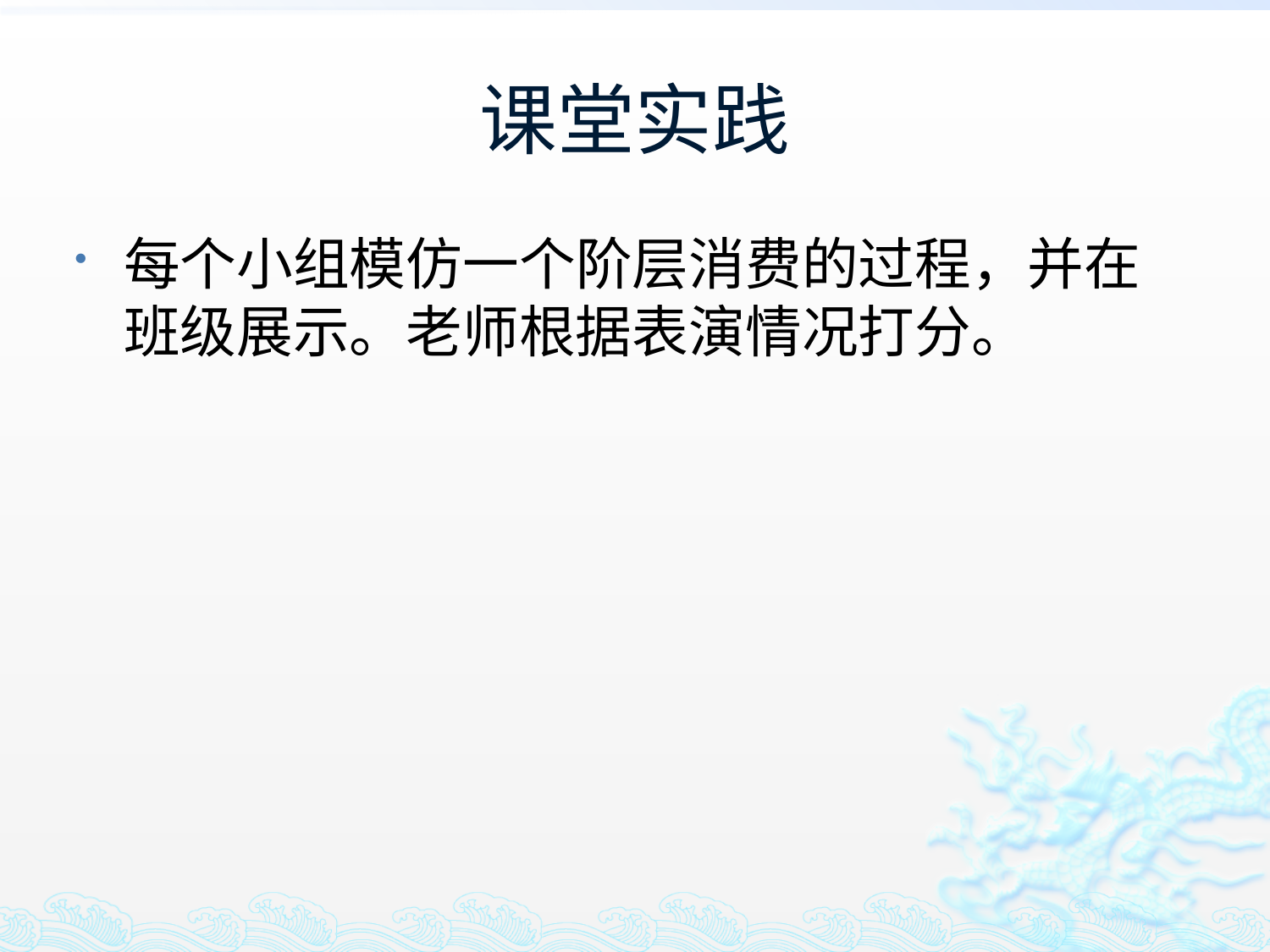

# 课堂实践
每个小组模仿一个阶层消费的过程，并在班级展示。老师根据表演情况打分。